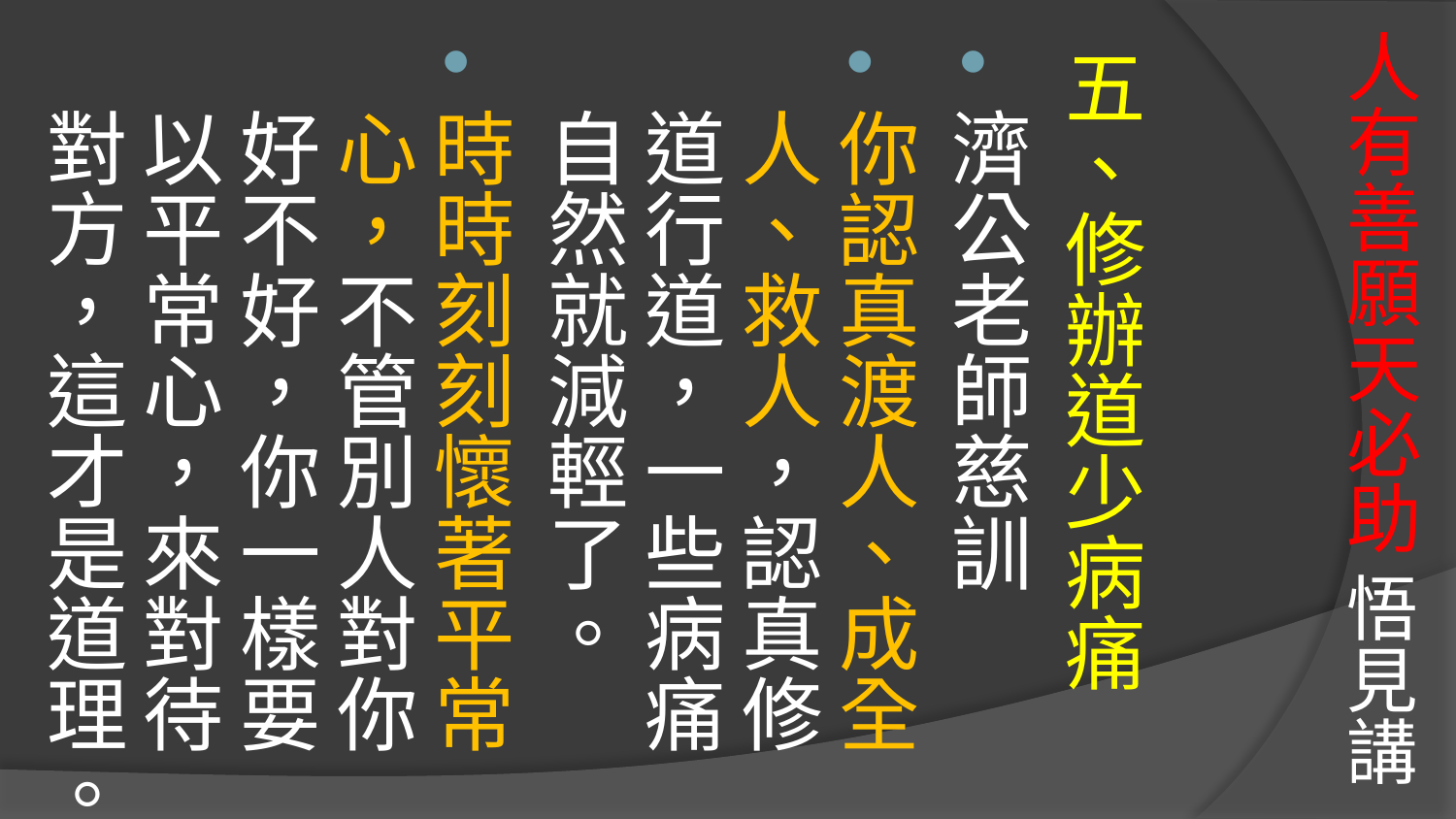

# 人有善願天必助 悟見講
五、修辦道少病痛
濟公老師慈訓
你認真渡人、成全人、救人，認真修道行道，一些病痛自然就減輕了。
時時刻刻懷著平常心，不管別人對你好不好，你一樣要以平常心，來對待對方，這才是道理。